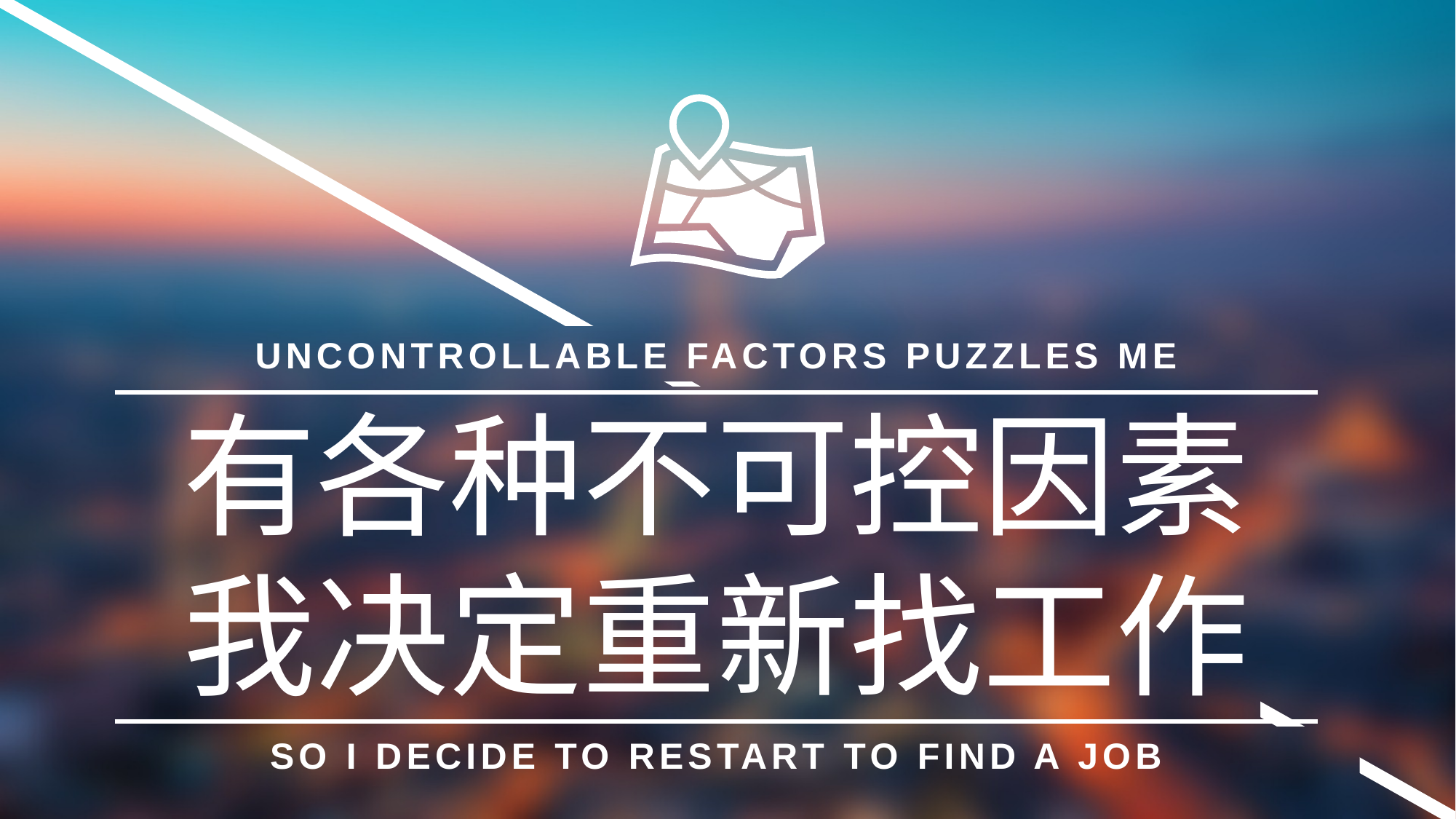

UNCONTROLLABLE FACTORS PUZZLES ME
有各种不可控因素
我决定重新找工作
SO I DECIDE TO RESTART TO FIND A JOB